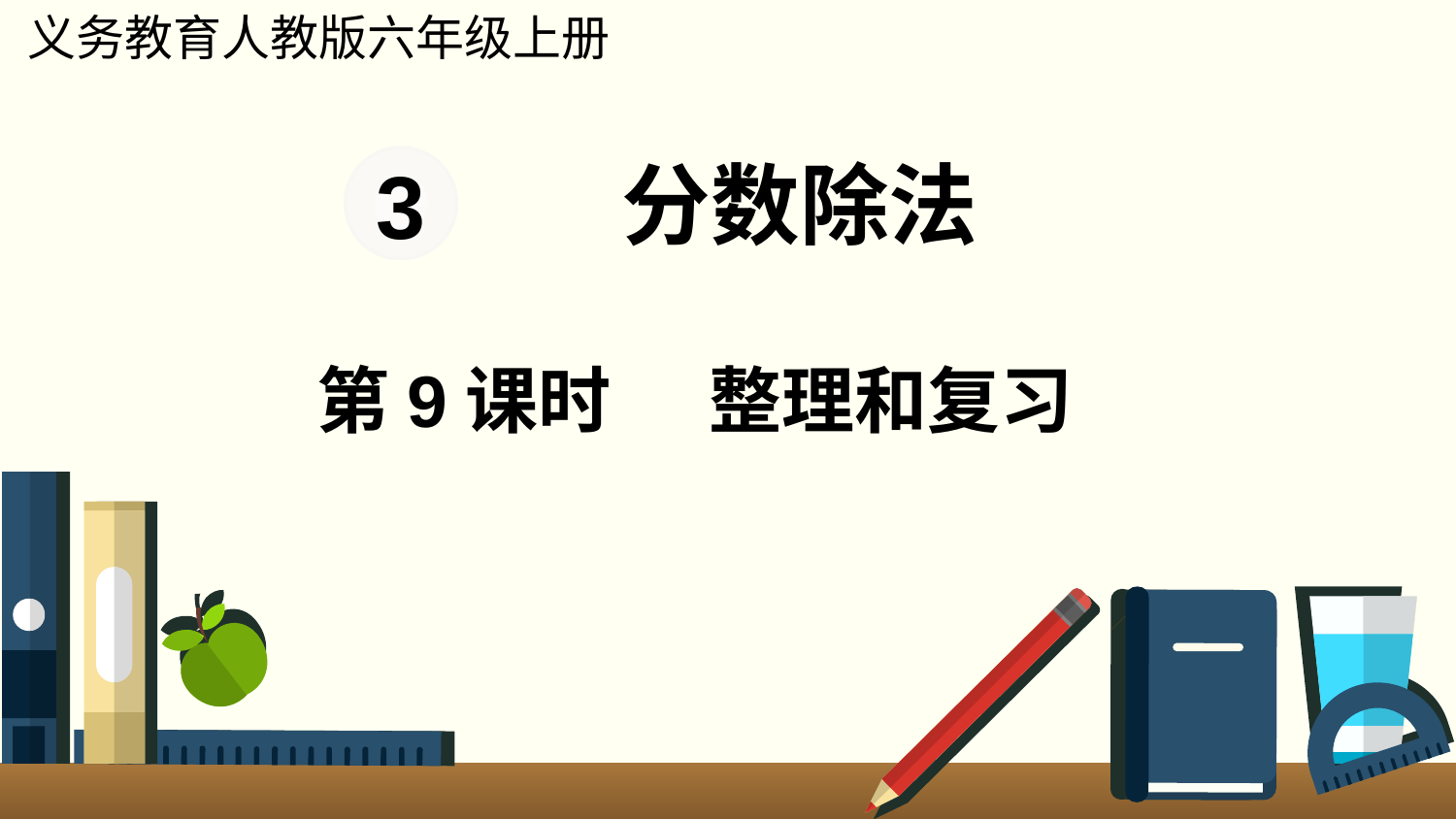

义务教育人教版六年级上册
分数除法
3
第9课时      整理和复习

www.youyi100.com

优翼

www.youyi100.com